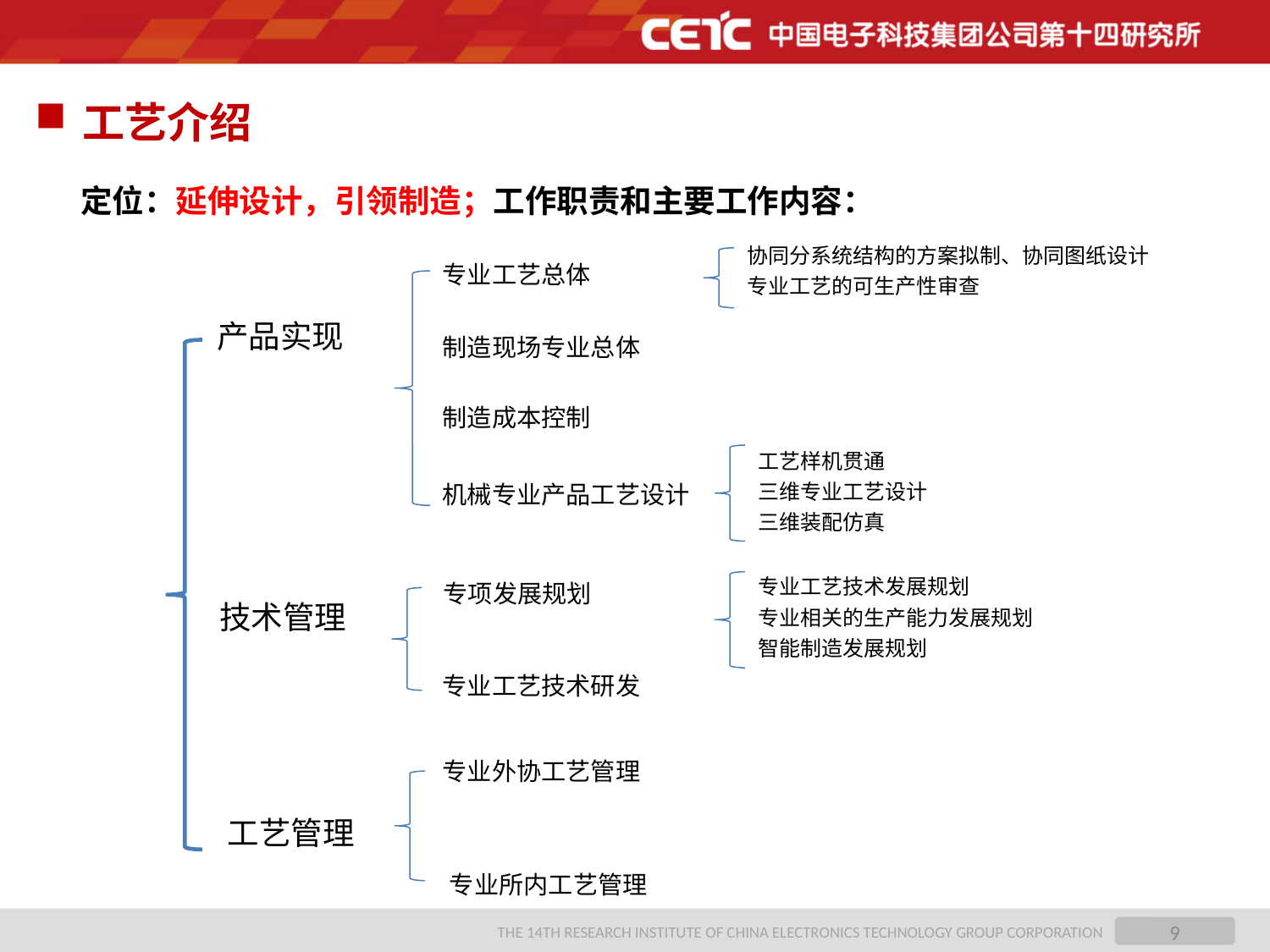

工艺介绍
定位：延伸设计，引领制造；工作职责和主要工作内容：
协同分系统结构的方案拟制、协同图纸设计
专业工艺的可生产性审查

专业工艺总体

产品实现
制造现场专业总体

制造成本控制
工艺样机贯通
三维专业工艺设计
三维装配仿真

机械专业产品工艺设计
专业工艺技术发展规划
专业相关的生产能力发展规划
智能制造发展规划

专项发展规划

技术管理
专业工艺技术研发
专业外协工艺管理

工艺管理
专业所内工艺管理
9